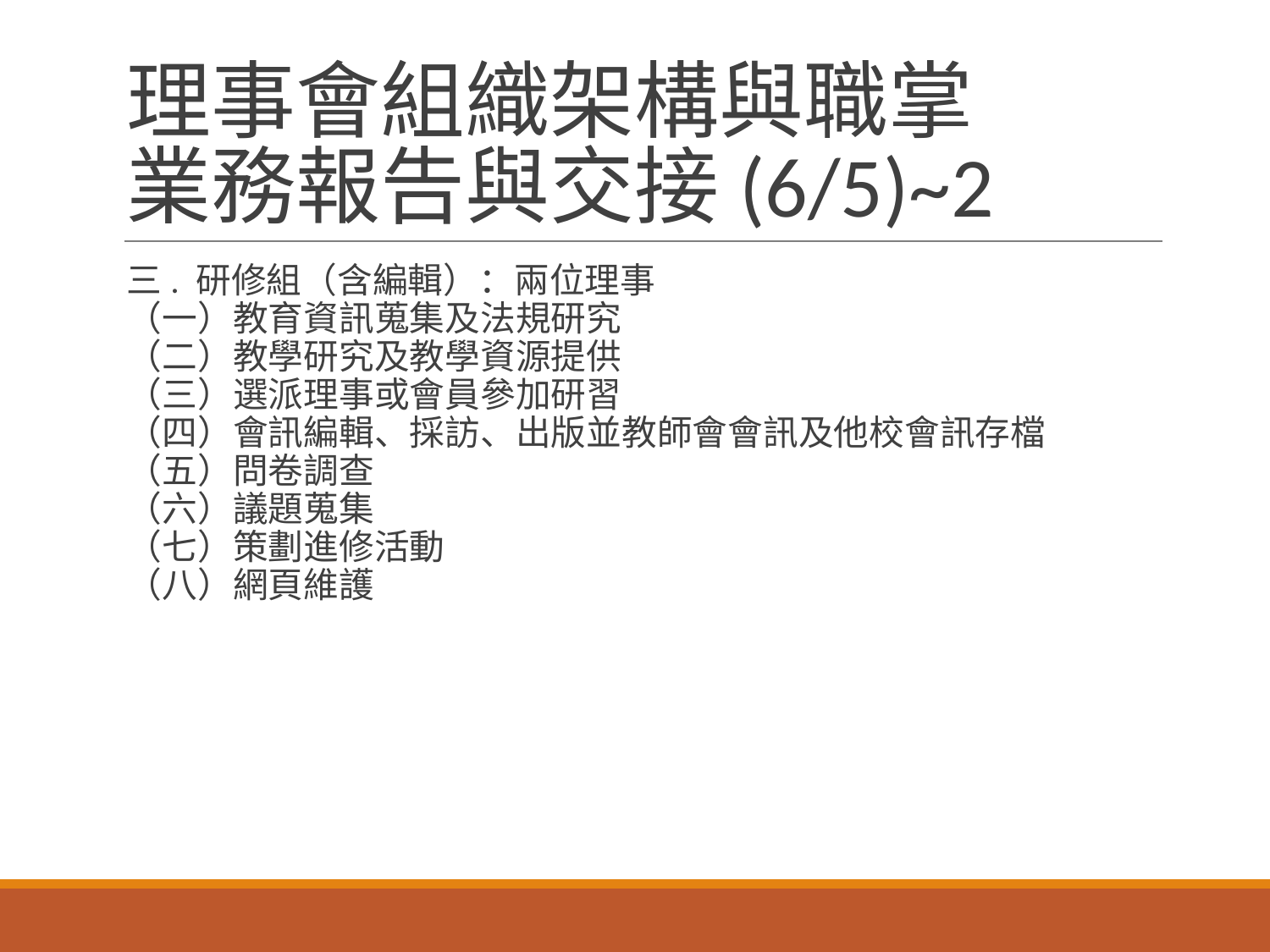

# 理事會組織架構與職掌 業務報告與交接(6/5)~2
三. 研修組（含編輯）：兩位理事
（一）教育資訊蒐集及法規研究
（二）教學研究及教學資源提供
（三）選派理事或會員參加研習
（四）會訊編輯、採訪、出版並教師會會訊及他校會訊存檔
（五）問卷調查
（六）議題蒐集
（七）策劃進修活動
（八）網頁維護